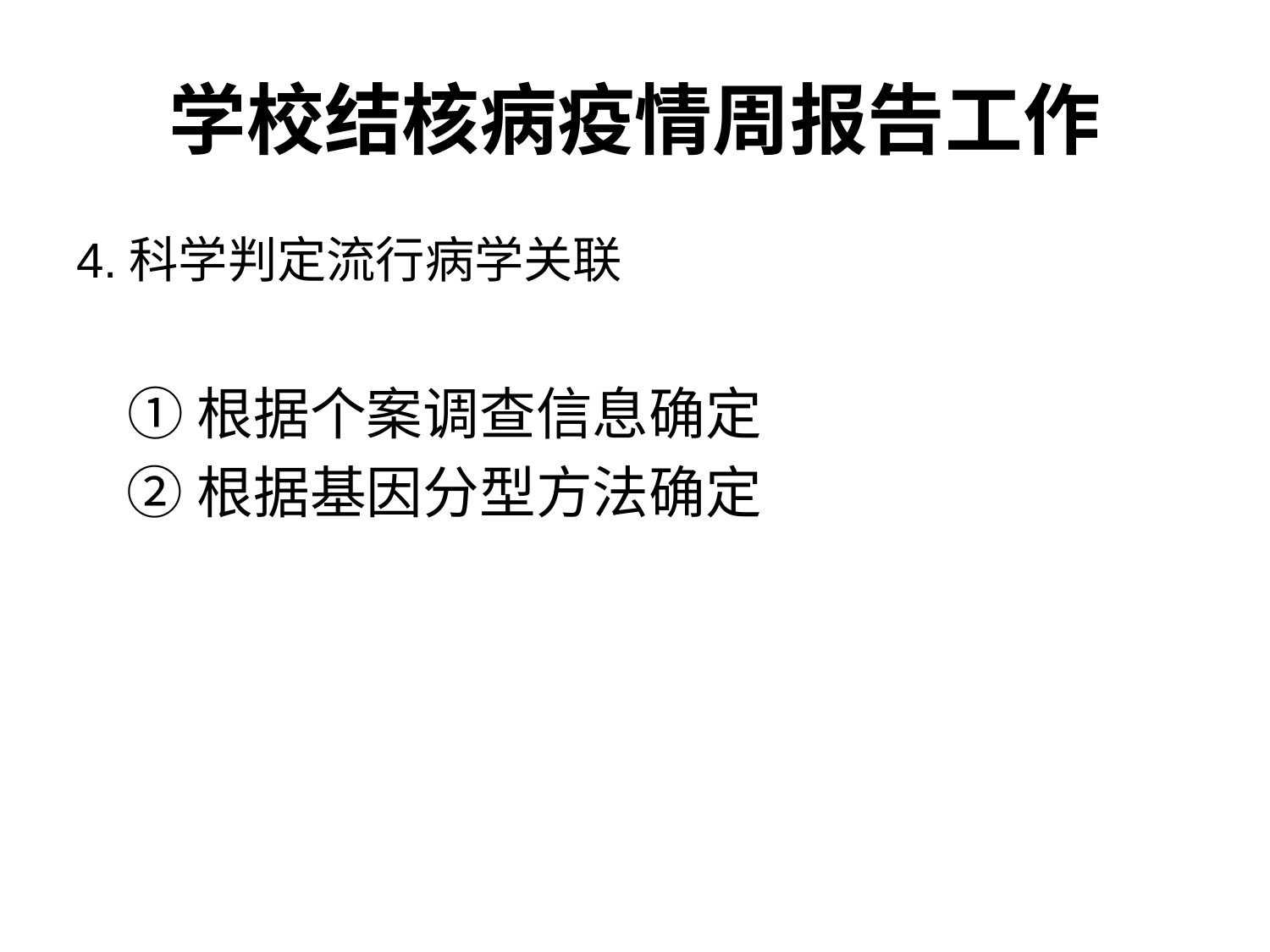

# 学校结核病疫情周报告工作
4.科学判定流行病学关联

    ①根据个案调查信息确定
    ②根据基因分型方法确定